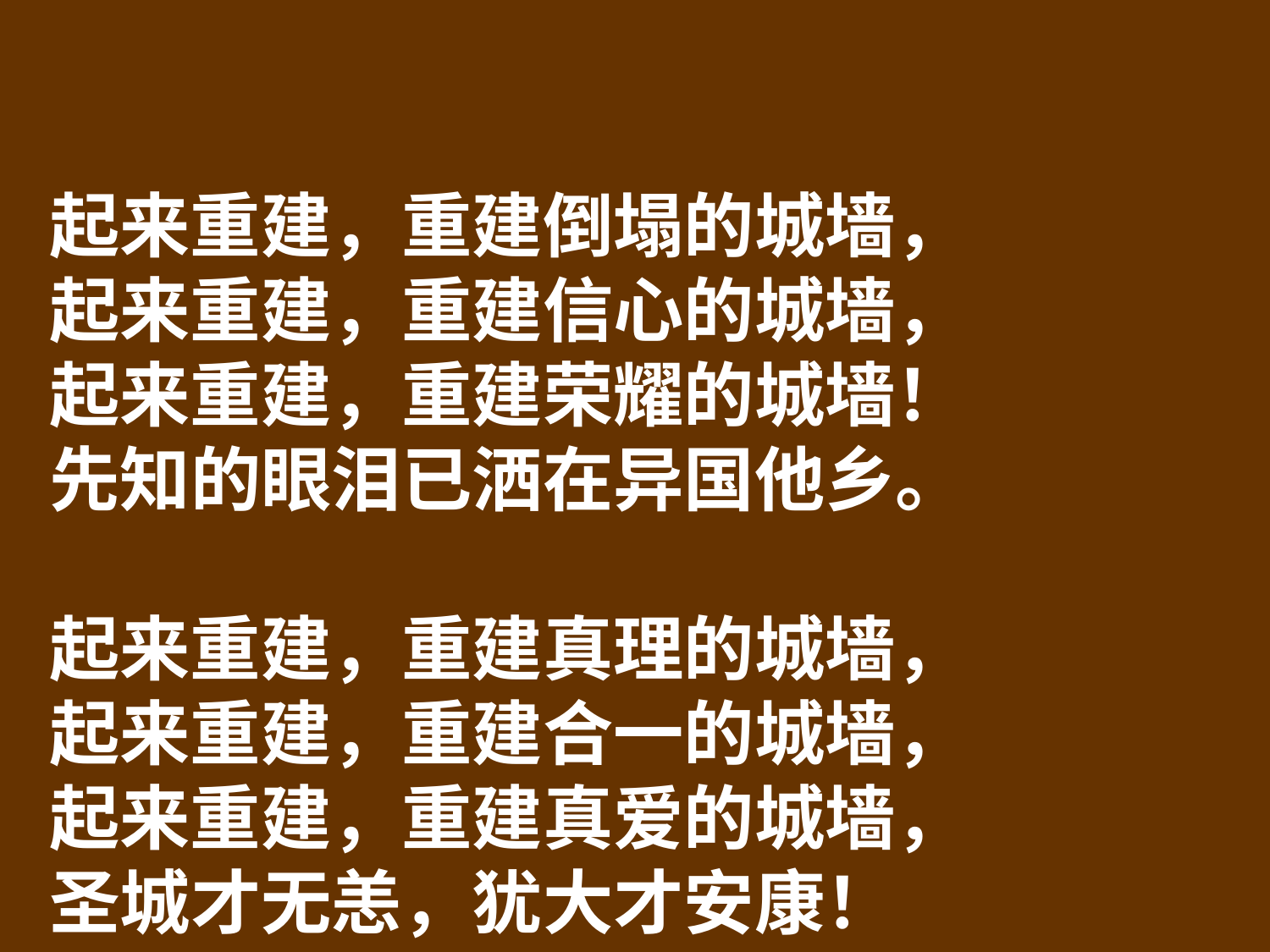

起来重建，重建倒塌的城墙，
起来重建，重建信心的城墙，
起来重建，重建荣耀的城墙！
先知的眼泪已洒在异国他乡。

起来重建，重建真理的城墙，
起来重建，重建合一的城墙，
起来重建，重建真爱的城墙，
圣城才无恙，犹大才安康！